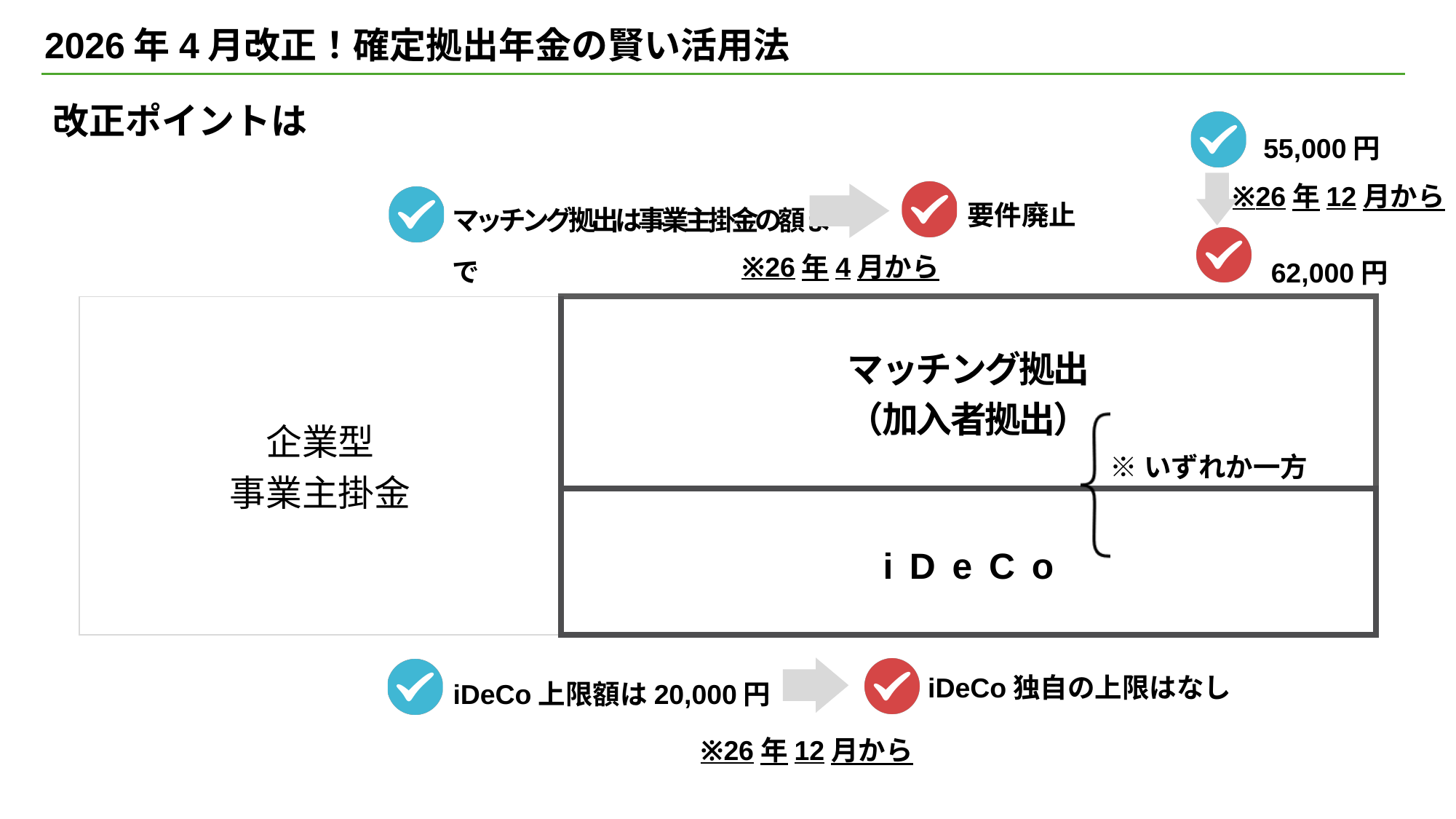

# 2026年4月改正！確定拠出年金の賢い活用法

改正ポイントは
55,000円

※26年12月から

要件廃止

マッチング拠出は事業主掛金の額まで

62,000円

※26年4月から
| 企業型 事業主掛金 | マッチング拠出 （加入者拠出） | マッチング拠出 （加入者拠出） | マッチング拠出 （加入者拠出） |
| --- | --- | --- | --- |
| 企業型 事業主掛金 | iDeCo | iDeCo | iDeCo |

※いずれか一方
iDeCo独自の上限はなし
iDeCo上限額は20,000円

※26年12月から